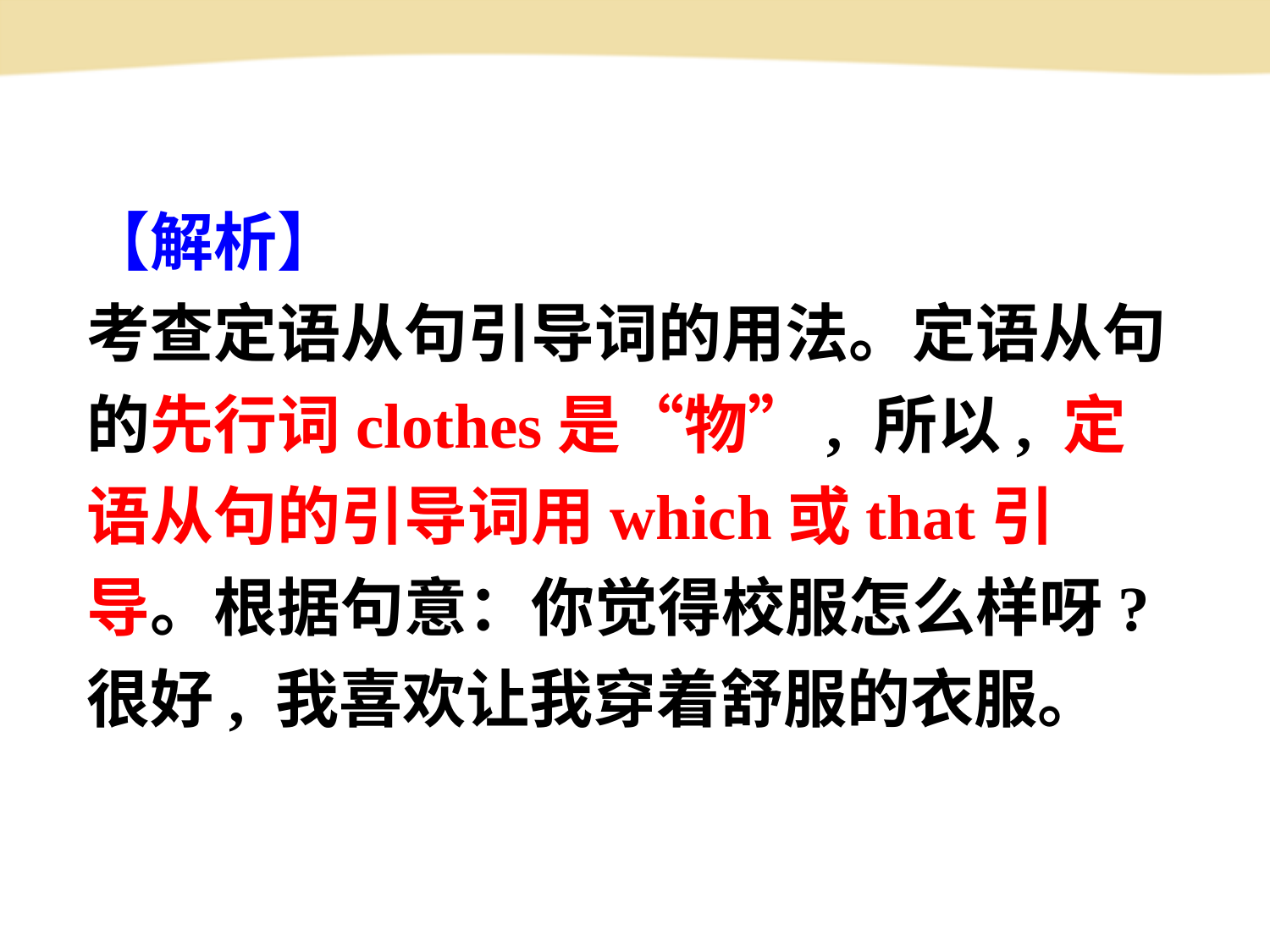

【解析】
考查定语从句引导词的用法。定语从句的先行词clothes是“物”, 所以, 定语从句的引导词用which或that引导。根据句意：你觉得校服怎么样呀? 很好, 我喜欢让我穿着舒服的衣服。